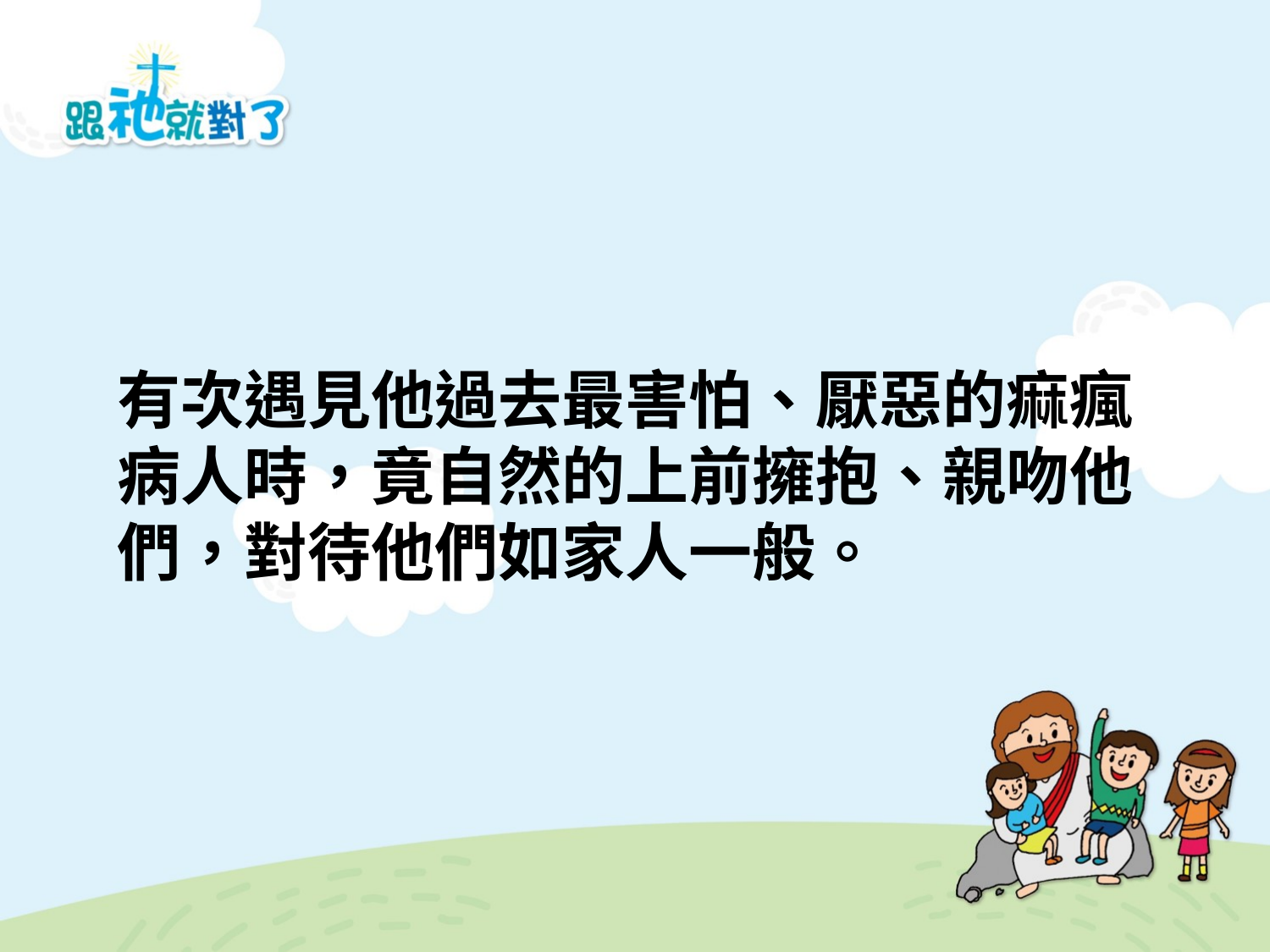

有次遇見他過去最害怕、厭惡的痲瘋病人時，竟自然的上前擁抱、親吻他們，對待他們如家人一般。